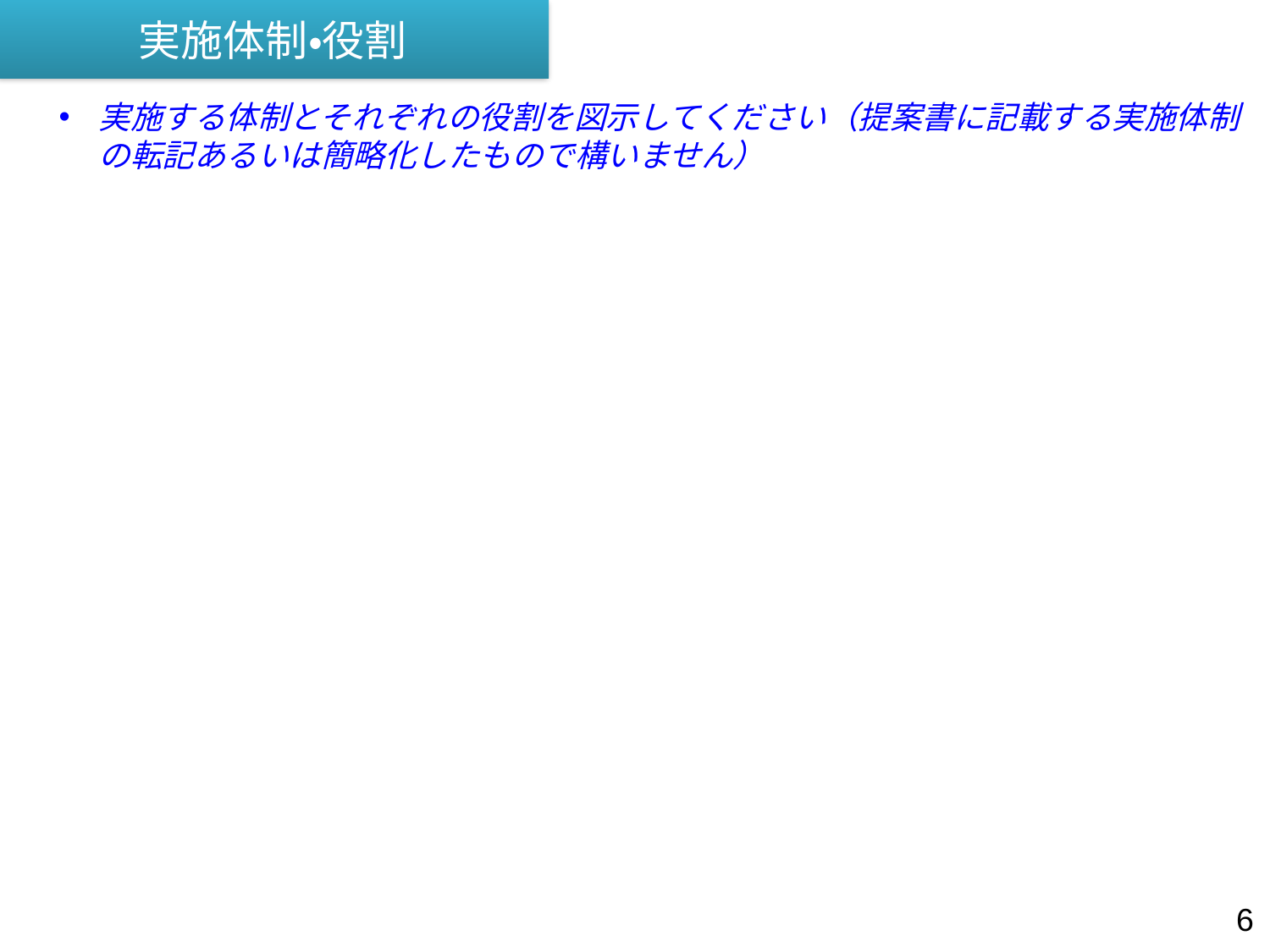

# 実施体制・役割
実施する体制とそれぞれの役割を図示してください（提案書に記載する実施体制の転記あるいは簡略化したもので構いません）

6